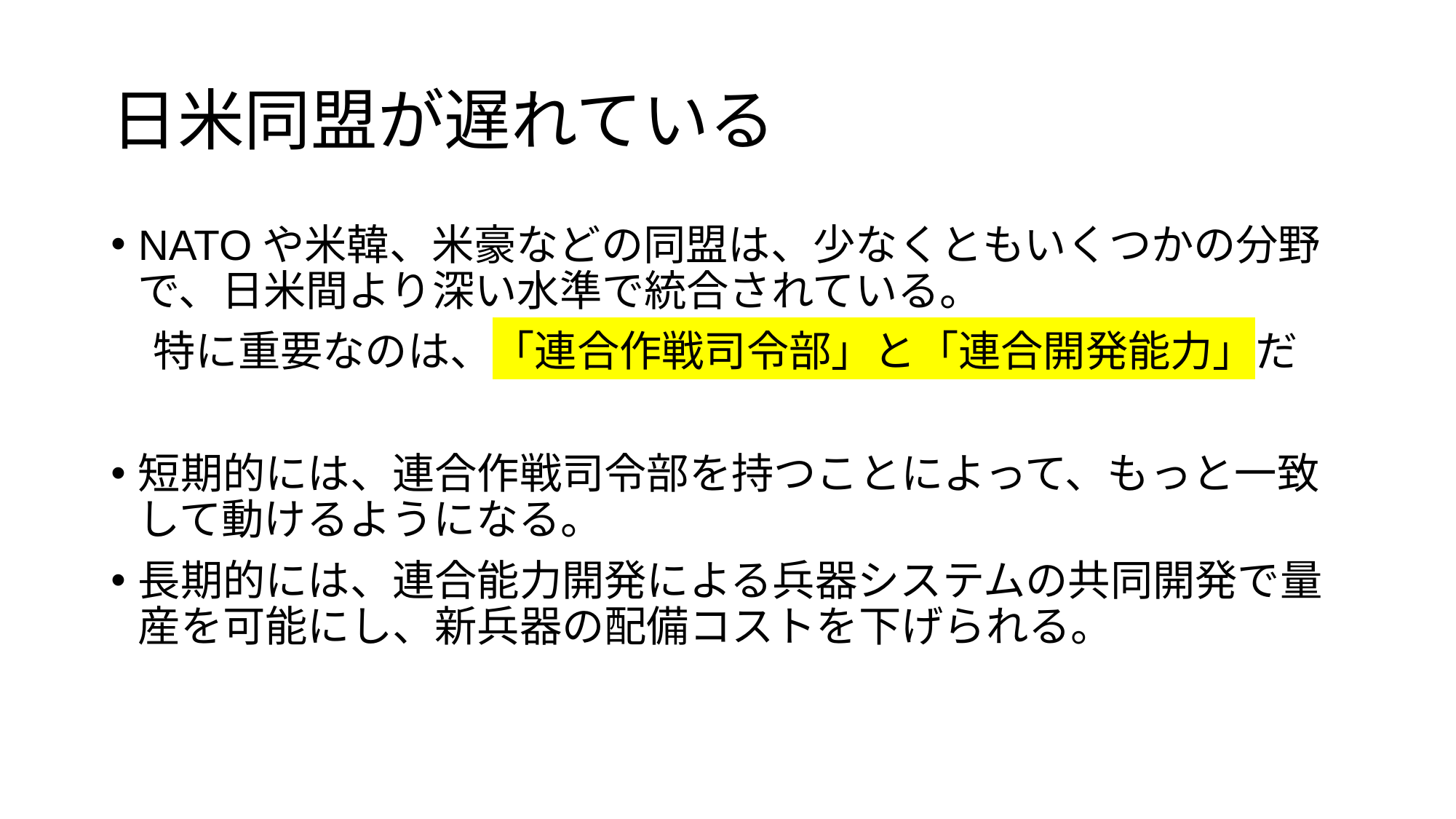

# 日米同盟が遅れている
NATOや米韓、米豪などの同盟は、少なくともいくつかの分野で、日米間より深い水準で統合されている。
　特に重要なのは、「連合作戦司令部」と「連合開発能力」だ

短期的には、連合作戦司令部を持つことによって、もっと一致して動けるようになる。
長期的には、連合能力開発による兵器システムの共同開発で量産を可能にし、新兵器の配備コストを下げられる。